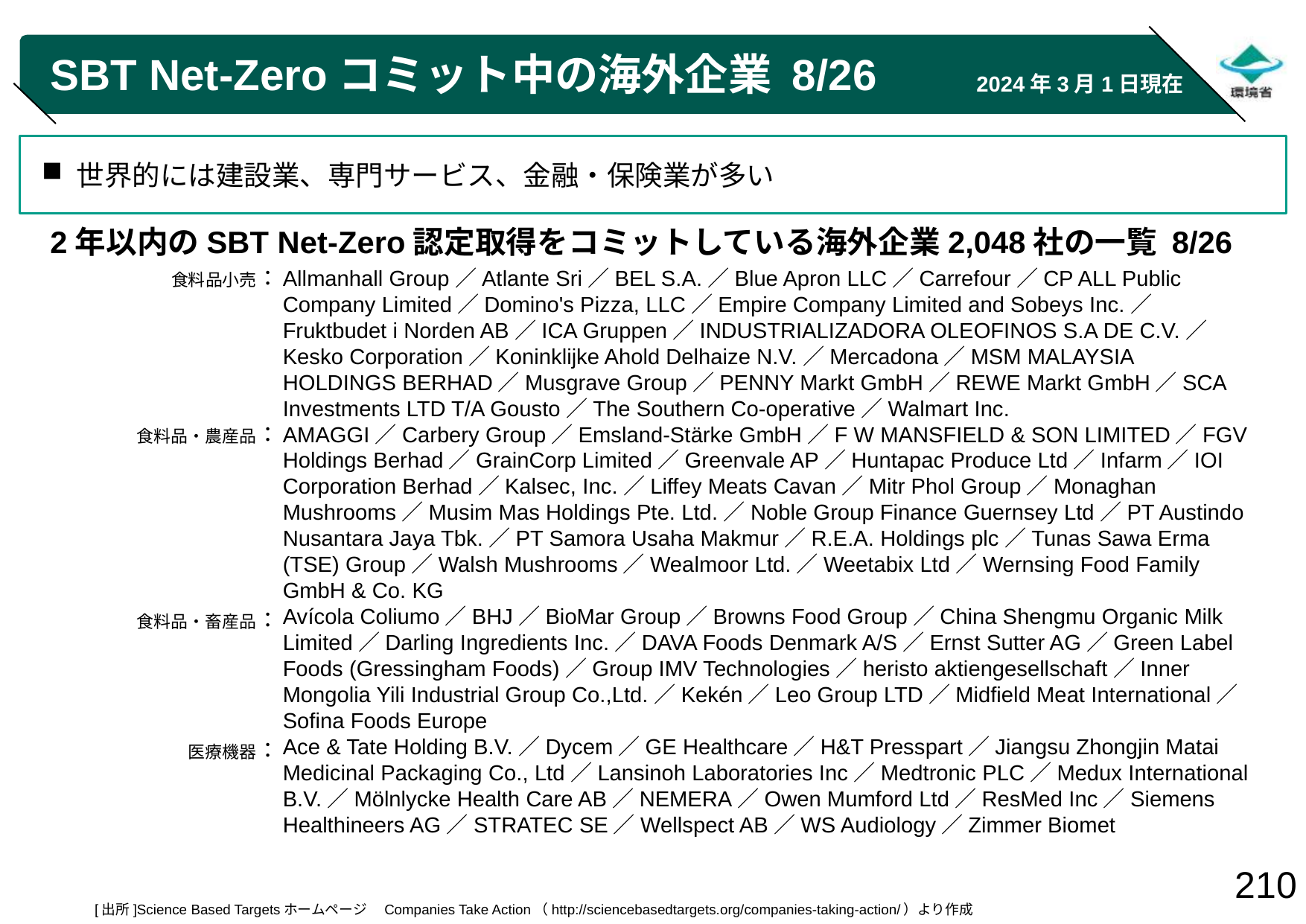

# SBT Net-Zeroコミット中の海外企業 8/26
2024年3月1日現在
世界的には建設業、専門サービス、金融・保険業が多い
2年以内のSBT Net-Zero認定取得をコミットしている海外企業2,048社の一覧 8/26
食料品小売：

食料品・農産品：

食料品・畜産品：

医療機器：

Allmanhall Group／Atlante Sri／BEL S.A.／Blue Apron LLC／Carrefour／CP ALL Public Company Limited／Domino's Pizza, LLC／Empire Company Limited and Sobeys Inc.／Fruktbudet i Norden AB／ICA Gruppen／INDUSTRIALIZADORA OLEOFINOS S.A DE C.V.／Kesko Corporation／Koninklijke Ahold Delhaize N.V.／Mercadona／MSM MALAYSIA HOLDINGS BERHAD／Musgrave Group／PENNY Markt GmbH／REWE Markt GmbH／SCA Investments LTD T/A Gousto／The Southern Co-operative／Walmart Inc.
AMAGGI／Carbery Group／Emsland-Stärke GmbH／F W MANSFIELD & SON LIMITED／FGV Holdings Berhad／GrainCorp Limited／Greenvale AP／Huntapac Produce Ltd／Infarm／IOI Corporation Berhad／Kalsec, Inc.／Liffey Meats Cavan／Mitr Phol Group／Monaghan Mushrooms／Musim Mas Holdings Pte. Ltd.／Noble Group Finance Guernsey Ltd／PT Austindo Nusantara Jaya Tbk.／PT Samora Usaha Makmur／R.E.A. Holdings plc／Tunas Sawa Erma (TSE) Group／Walsh Mushrooms／Wealmoor Ltd.／Weetabix Ltd／Wernsing Food Family GmbH & Co. KG
Avícola Coliumo／BHJ／BioMar Group／Browns Food Group／China Shengmu Organic Milk Limited／Darling Ingredients Inc.／DAVA Foods Denmark A/S／Ernst Sutter AG／Green Label Foods (Gressingham Foods)／Group IMV Technologies／heristo aktiengesellschaft／Inner Mongolia Yili Industrial Group Co.,Ltd.／Kekén／Leo Group LTD／Midfield Meat International／Sofina Foods Europe
Ace & Tate Holding B.V.／Dycem／GE Healthcare／H&T Presspart／Jiangsu Zhongjin Matai Medicinal Packaging Co., Ltd／Lansinoh Laboratories Inc／Medtronic PLC／Medux International B.V.／Mölnlycke Health Care AB／NEMERA／Owen Mumford Ltd／ResMed Inc／Siemens Healthineers AG／STRATEC SE／Wellspect AB／WS Audiology／Zimmer Biomet

[出所]Science Based Targetsホームページ　Companies Take Action（http://sciencebasedtargets.org/companies-taking-action/）より作成